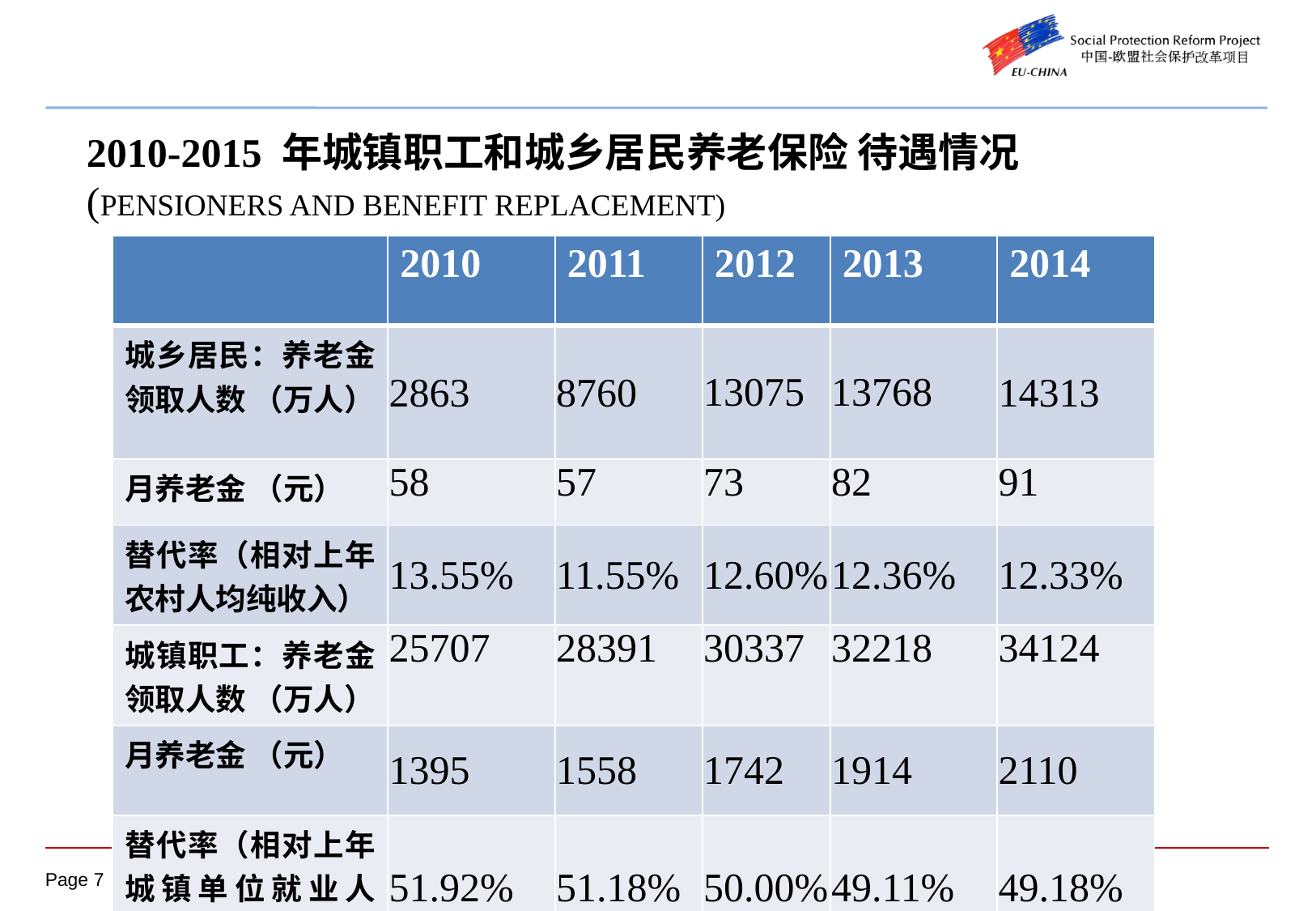

# 2010-2015 年城镇职工和城乡居民养老保险 待遇情况 (pensioners AND benefit Replacement)
|  | 2010 | 2011 | 2012 | 2013 | 2014 |
| --- | --- | --- | --- | --- | --- |
| 城乡居民：养老金领取人数 （万人） | 2863 | 8760 | 13075 | 13768 | 14313 |
| 月养老金 （元） | 58 | 57 | 73 | 82 | 91 |
| 替代率（相对上年农村人均纯收入） | 13.55% | 11.55% | 12.60% | 12.36% | 12.33% |
| 城镇职工：养老金领取人数 （万人） | 25707 | 28391 | 30337 | 32218 | 34124 |
| 月养老金 （元） | 1395 | 1558 | 1742 | 1914 | 2110 |
| 替代率（相对上年城镇单位就业人员） | 51.92% | 51.18% | 50.00% | 49.11% | 49.18% |